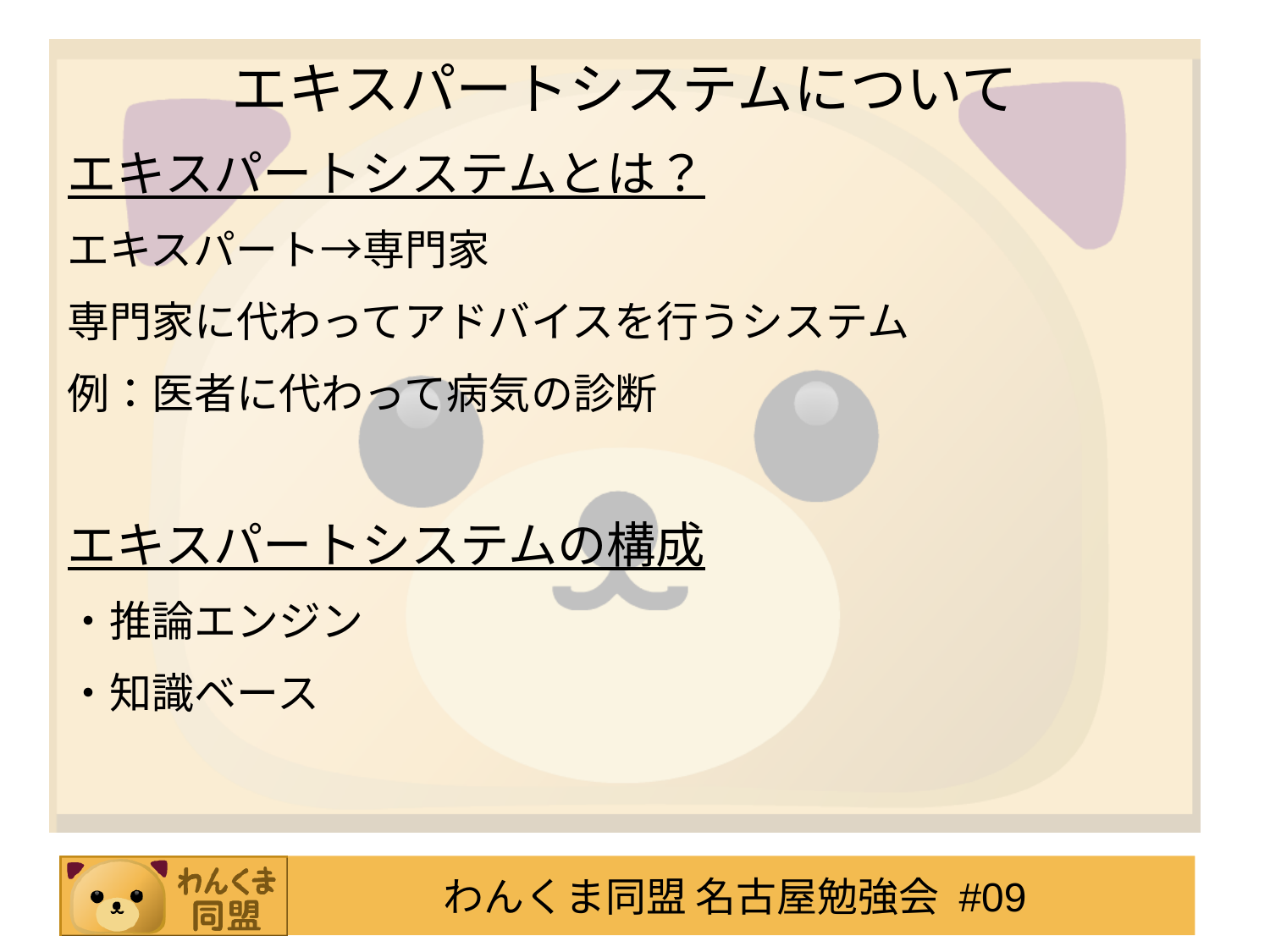

エキスパートシステムについて
エキスパートシステムとは？
エキスパート→専門家
専門家に代わってアドバイスを行うシステム
例：医者に代わって病気の診断

エキスパートシステムの構成
・推論エンジン
・知識ベース